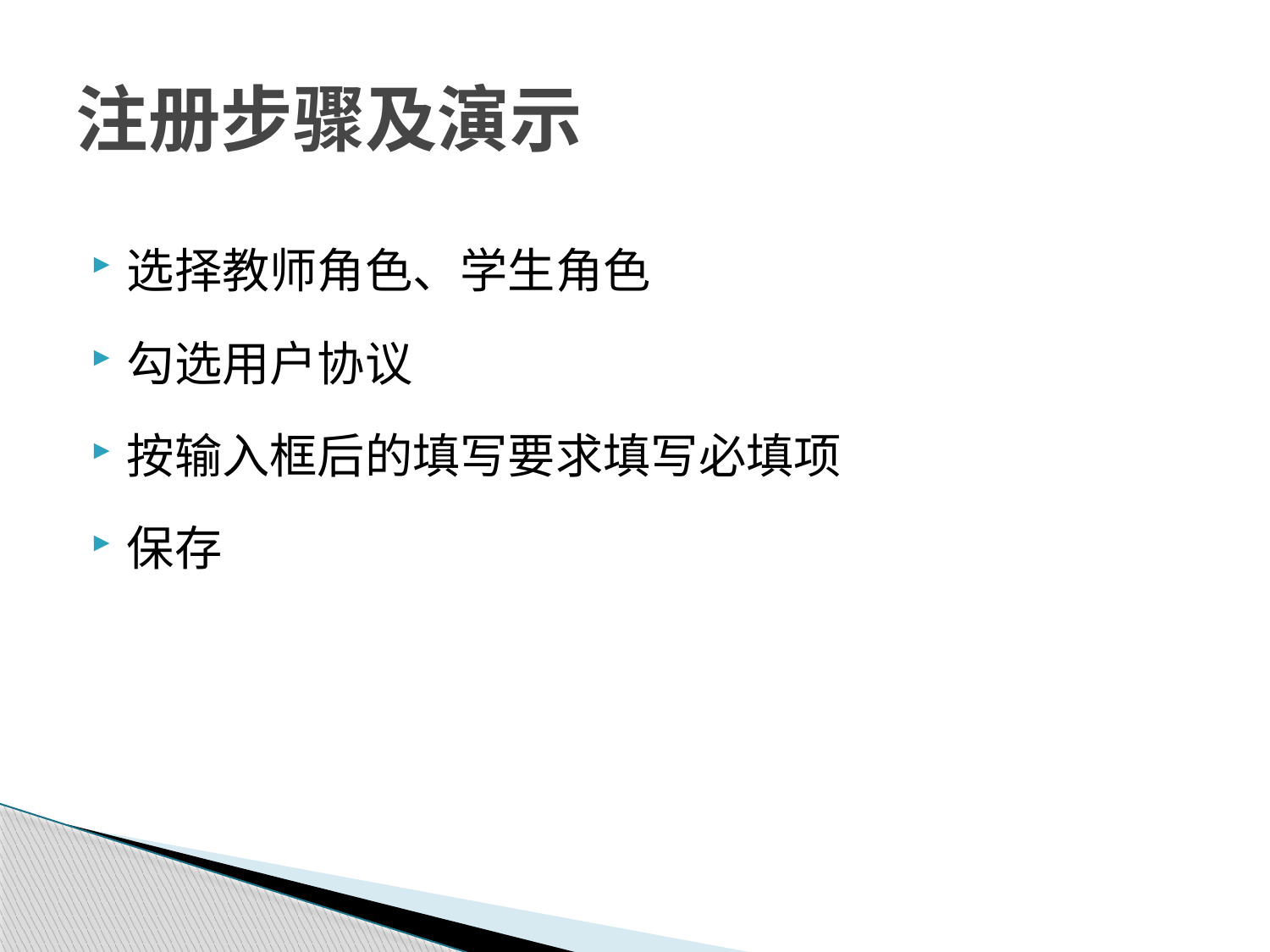

# 注册步骤及演示
选择教师角色、学生角色
勾选用户协议
按输入框后的填写要求填写必填项
保存